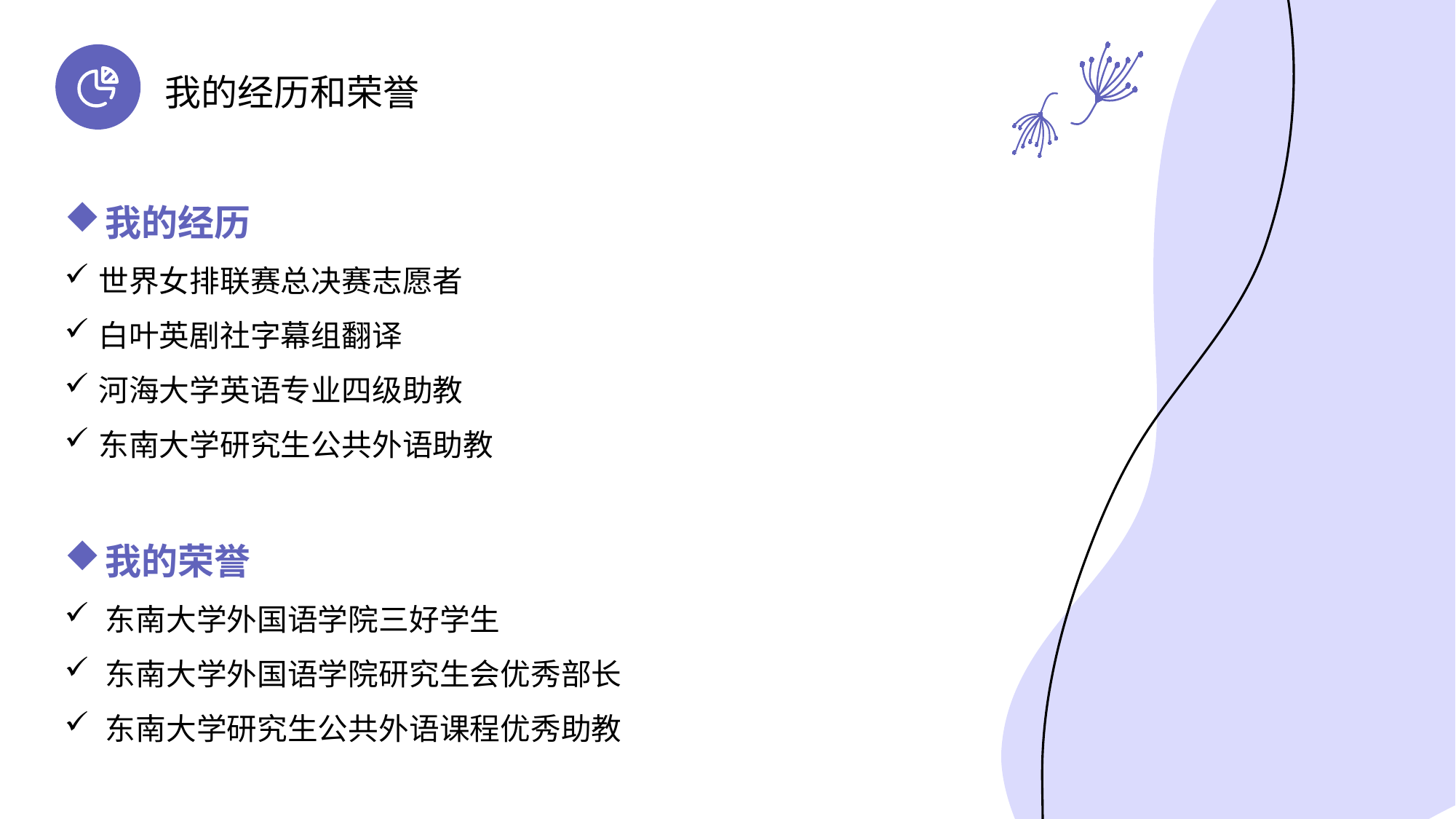

我的经历和荣誉

我的经历
世界女排联赛总决赛志愿者
白叶英剧社字幕组翻译
河海大学英语专业四级助教
东南大学研究生公共外语助教

我的荣誉
东南大学外国语学院三好学生
东南大学外国语学院研究生会优秀部长
东南大学研究生公共外语课程优秀助教